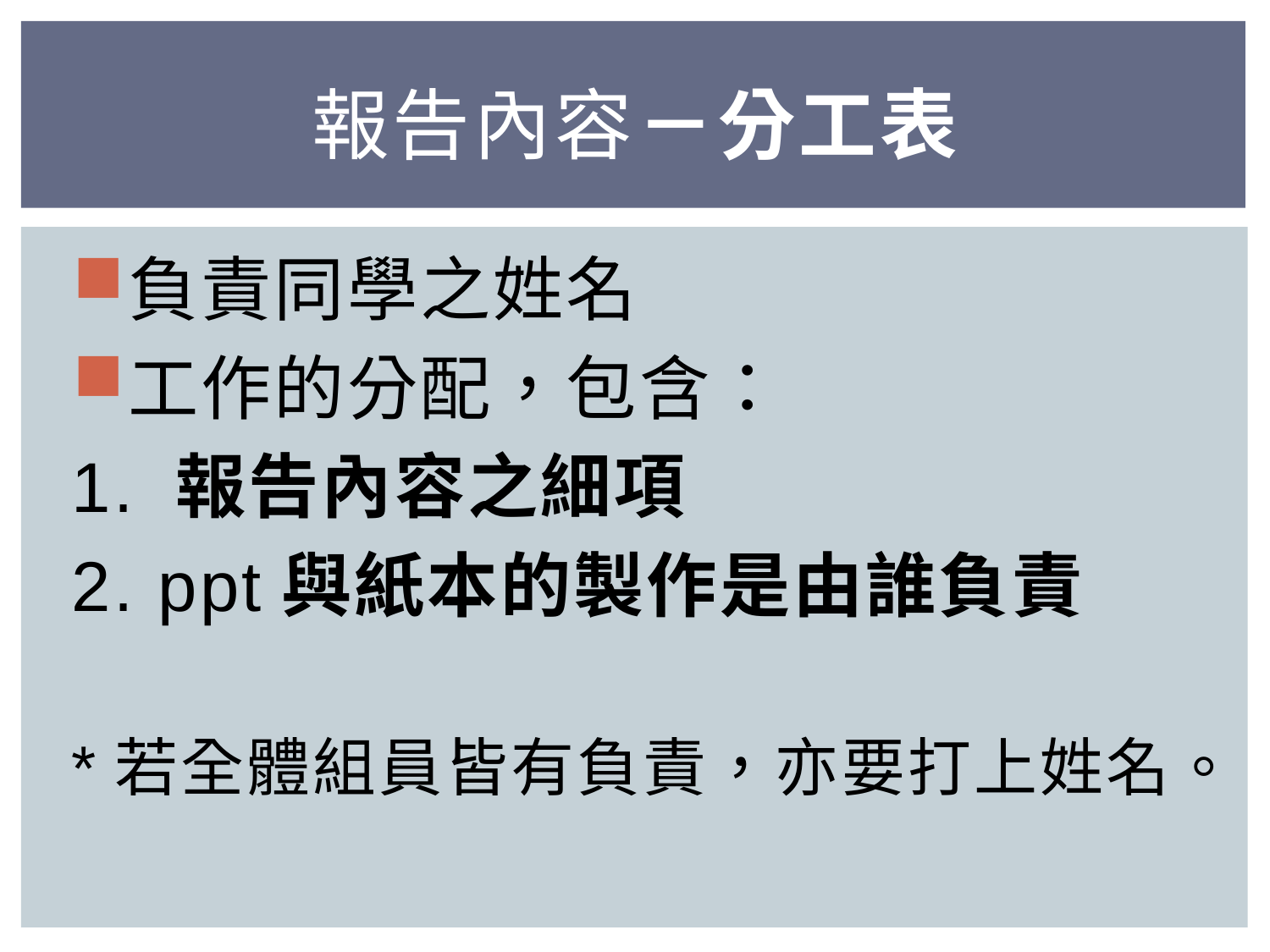

# 報告內容－分工表
負責同學之姓名
工作的分配，包含：
1. 報告內容之細項
2. ppt與紙本的製作是由誰負責

*若全體組員皆有負責，亦要打上姓名。